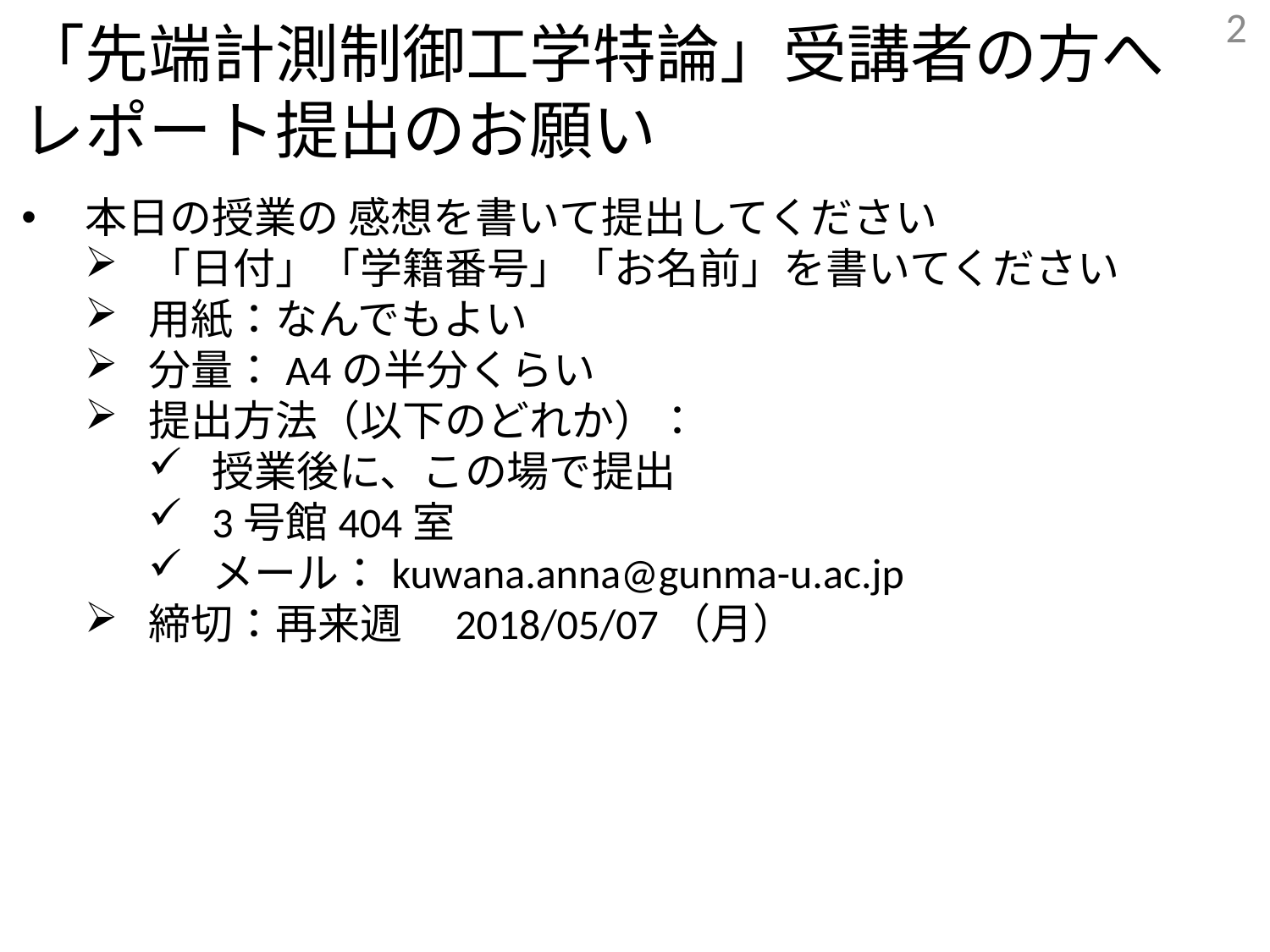

2
「先端計測制御工学特論」受講者の方へ
レポート提出のお願い
本日の授業の 感想を書いて提出してください
「日付」「学籍番号」「お名前」を書いてください
用紙：なんでもよい
分量：A4の半分くらい
提出方法（以下のどれか）：
授業後に、この場で提出
3号館404室
メール：kuwana.anna@gunma-u.ac.jp
締切：再来週　2018/05/07（月）